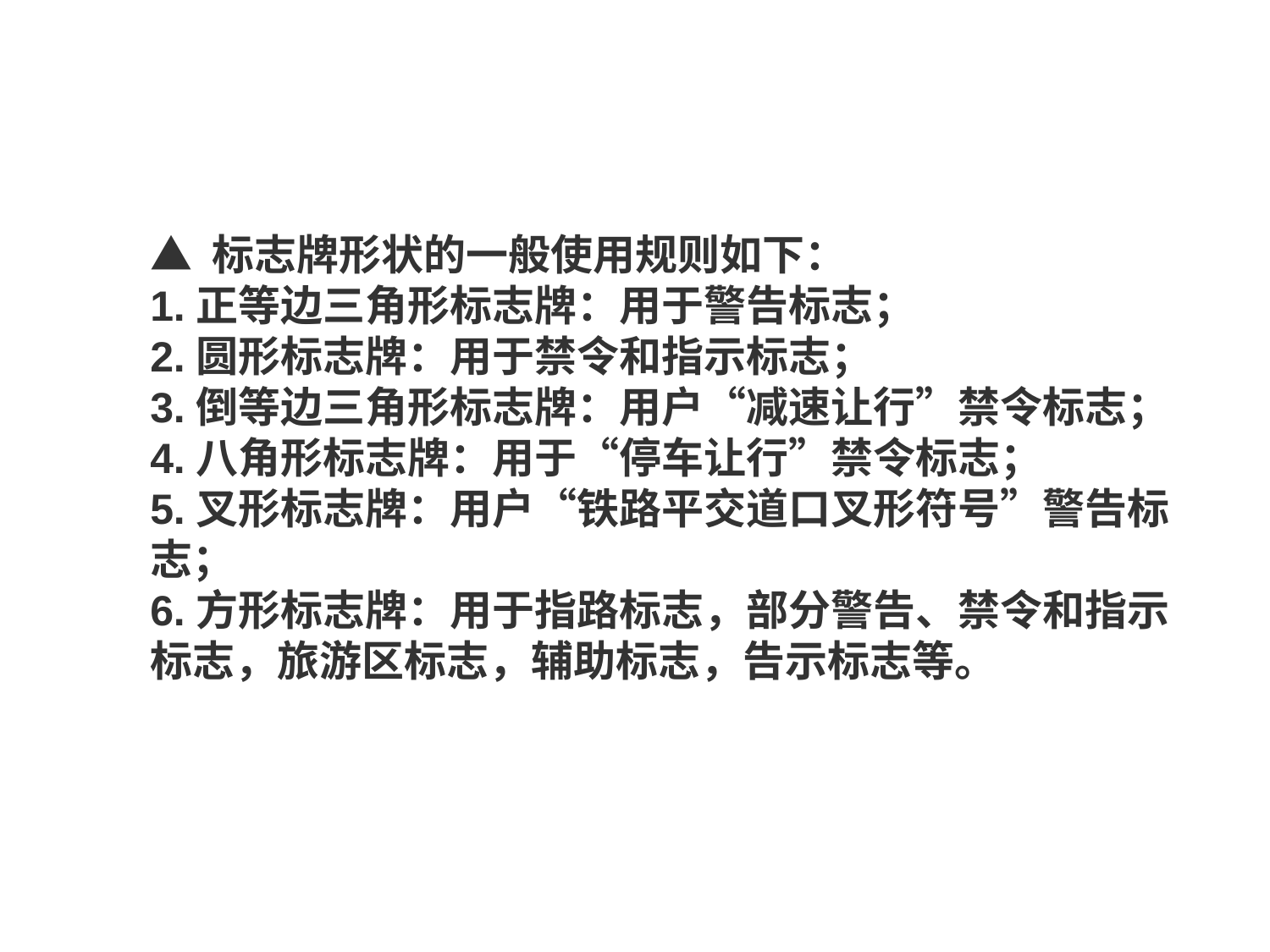

▲ 标志牌形状的一般使用规则如下：
1.正等边三角形标志牌：用于警告标志；
2.圆形标志牌：用于禁令和指示标志；
3.倒等边三角形标志牌：用户“减速让行”禁令标志；
4.八角形标志牌：用于“停车让行”禁令标志；
5.叉形标志牌：用户“铁路平交道口叉形符号”警告标志；
6.方形标志牌：用于指路标志，部分警告、禁令和指示标志，旅游区标志，辅助标志，告示标志等。